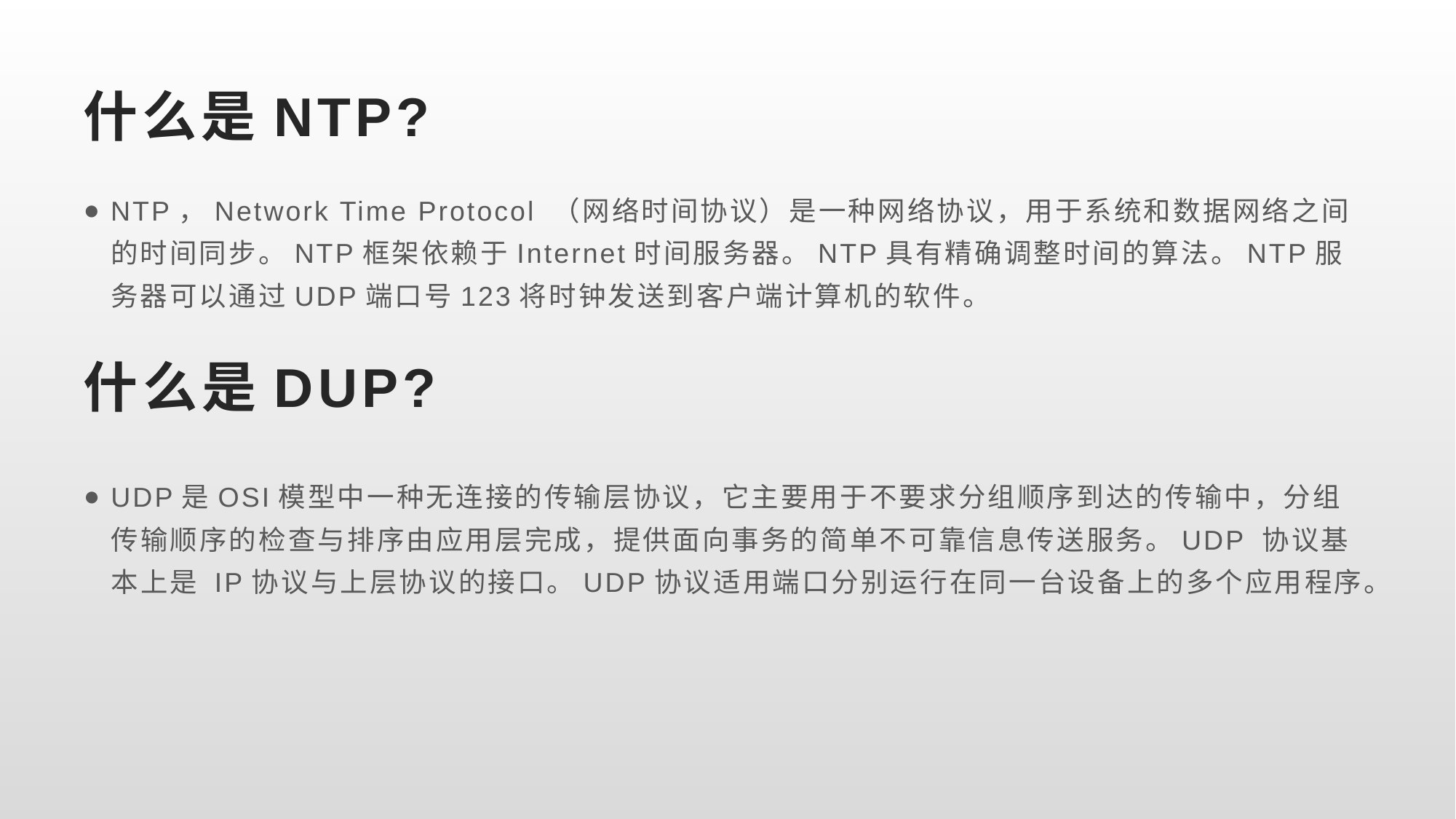

# 什么是NTP?
NTP，Network Time Protocol （网络时间协议）是一种网络协议，用于系统和数据网络之间的时间同步。NTP框架依赖于Internet时间服务器。NTP具有精确调整时间的算法。NTP服务器可以通过UDP端口号123将时钟发送到客户端计算机的软件。
什么是DUP?
UDP是OSI模型中一种无连接的传输层协议，它主要用于不要求分组顺序到达的传输中，分组传输顺序的检查与排序由应用层完成，提供面向事务的简单不可靠信息传送服务。UDP 协议基本上是 IP协议与上层协议的接口。UDP协议适用端口分别运行在同一台设备上的多个应用程序。